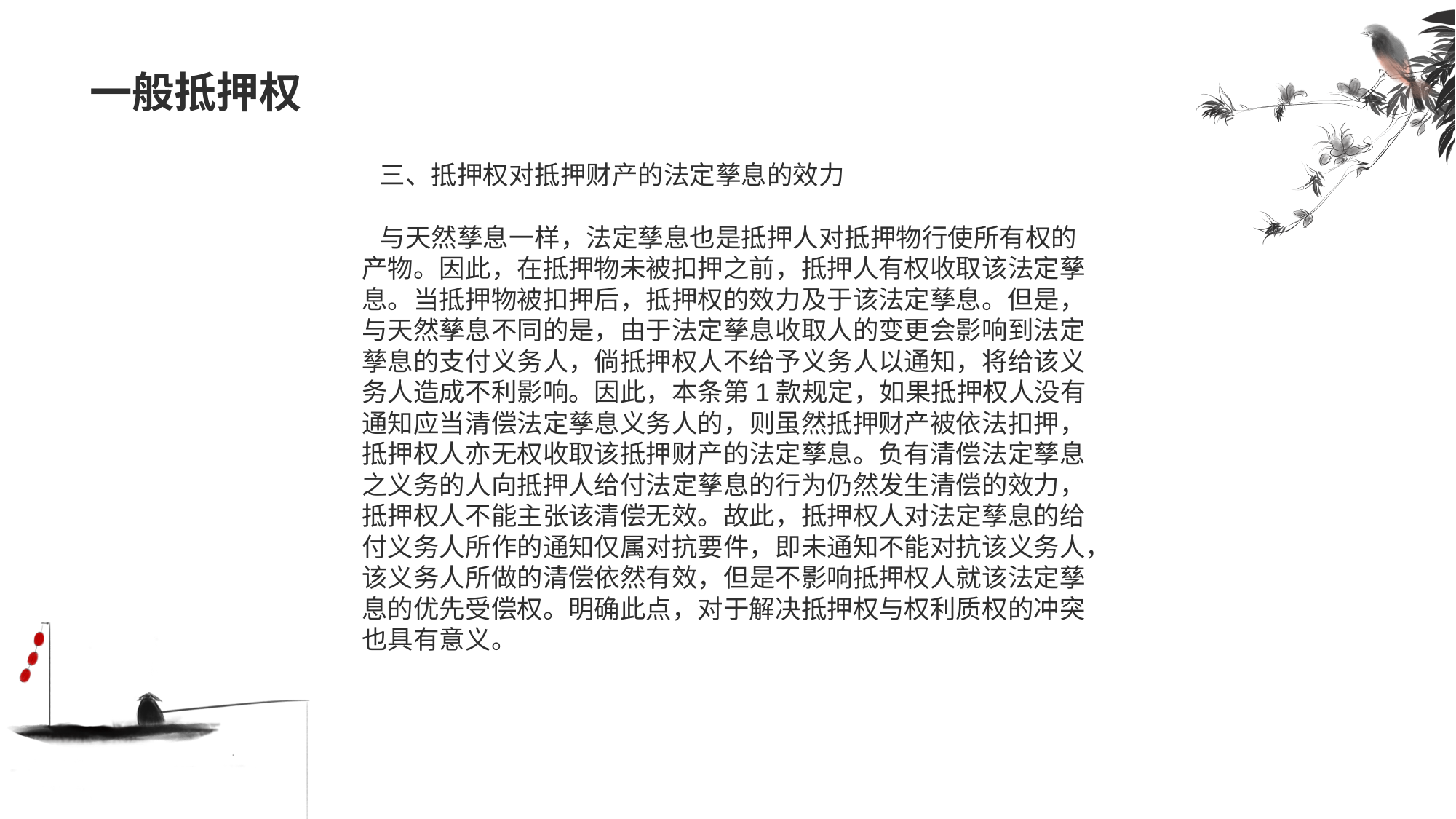

# 一般抵押权

  三、抵押权对抵押财产的法定孳息的效力

  与天然孳息一样，法定孳息也是抵押人对抵押物行使所有权的产物。因此，在抵押物未被扣押之前，抵押人有权收取该法定孳息。当抵押物被扣押后，抵押权的效力及于该法定孳息。但是，与天然孳息不同的是，由于法定孳息收取人的变更会影响到法定孳息的支付义务人，倘抵押权人不给予义务人以通知，将给该义务人造成不利影响。因此，本条第1款规定，如果抵押权人没有通知应当清偿法定孳息义务人的，则虽然抵押财产被依法扣押，抵押权人亦无权收取该抵押财产的法定孳息。负有清偿法定孳息之义务的人向抵押人给付法定孳息的行为仍然发生清偿的效力，抵押权人不能主张该清偿无效。故此，抵押权人对法定孳息的给付义务人所作的通知仅属对抗要件，即未通知不能对抗该义务人，该义务人所做的清偿依然有效，但是不影响抵押权人就该法定孳息的优先受偿权。明确此点，对于解决抵押权与权利质权的冲突也具有意义。
142